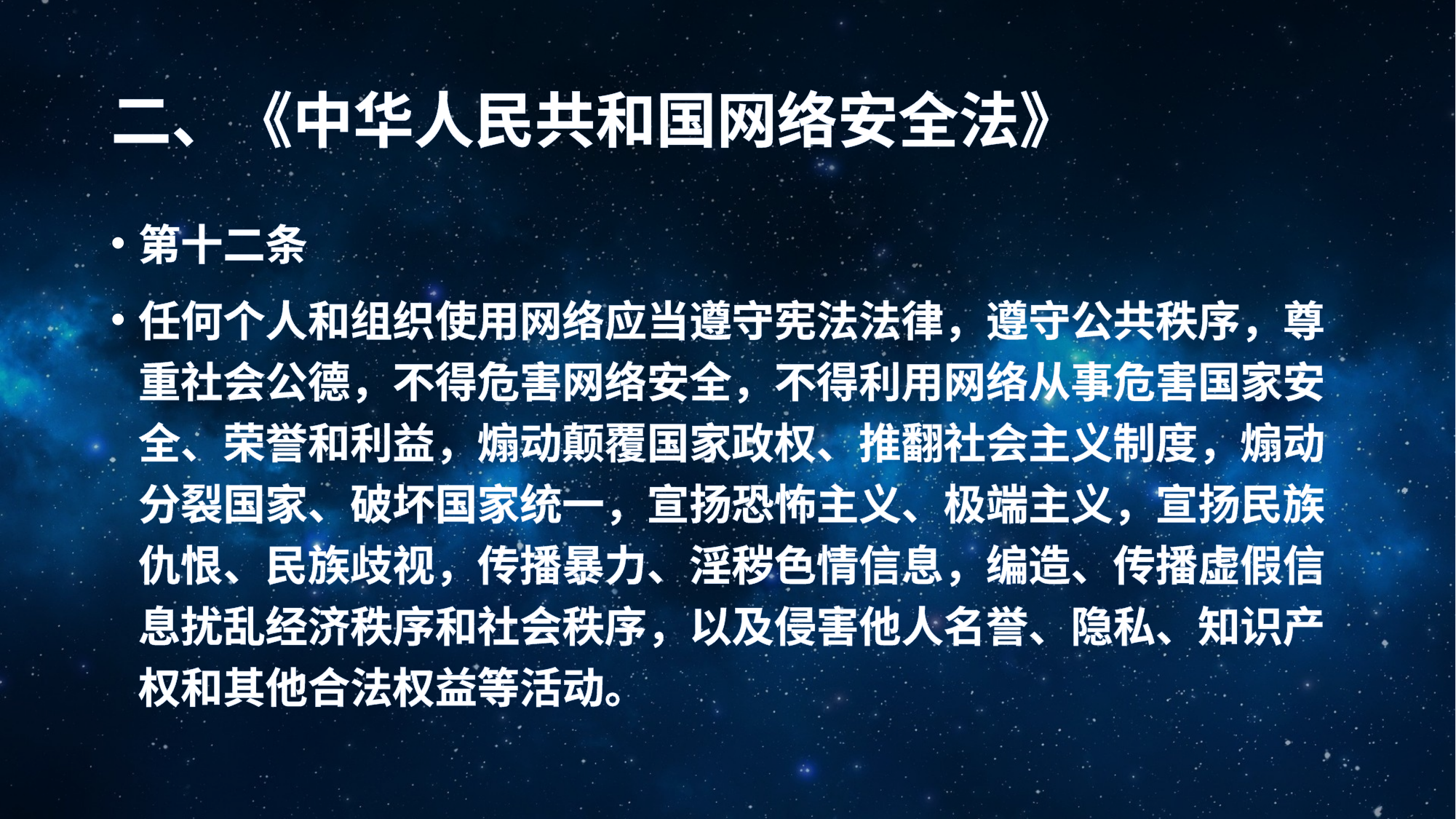

# 二、《中华人民共和国网络安全法》
第十二条
任何个人和组织使用网络应当遵守宪法法律，遵守公共秩序，尊重社会公德，不得危害网络安全，不得利用网络从事危害国家安全、荣誉和利益，煽动颠覆国家政权、推翻社会主义制度，煽动分裂国家、破坏国家统一，宣扬恐怖主义、极端主义，宣扬民族仇恨、民族歧视，传播暴力、淫秽色情信息，编造、传播虚假信息扰乱经济秩序和社会秩序，以及侵害他人名誉、隐私、知识产权和其他合法权益等活动。